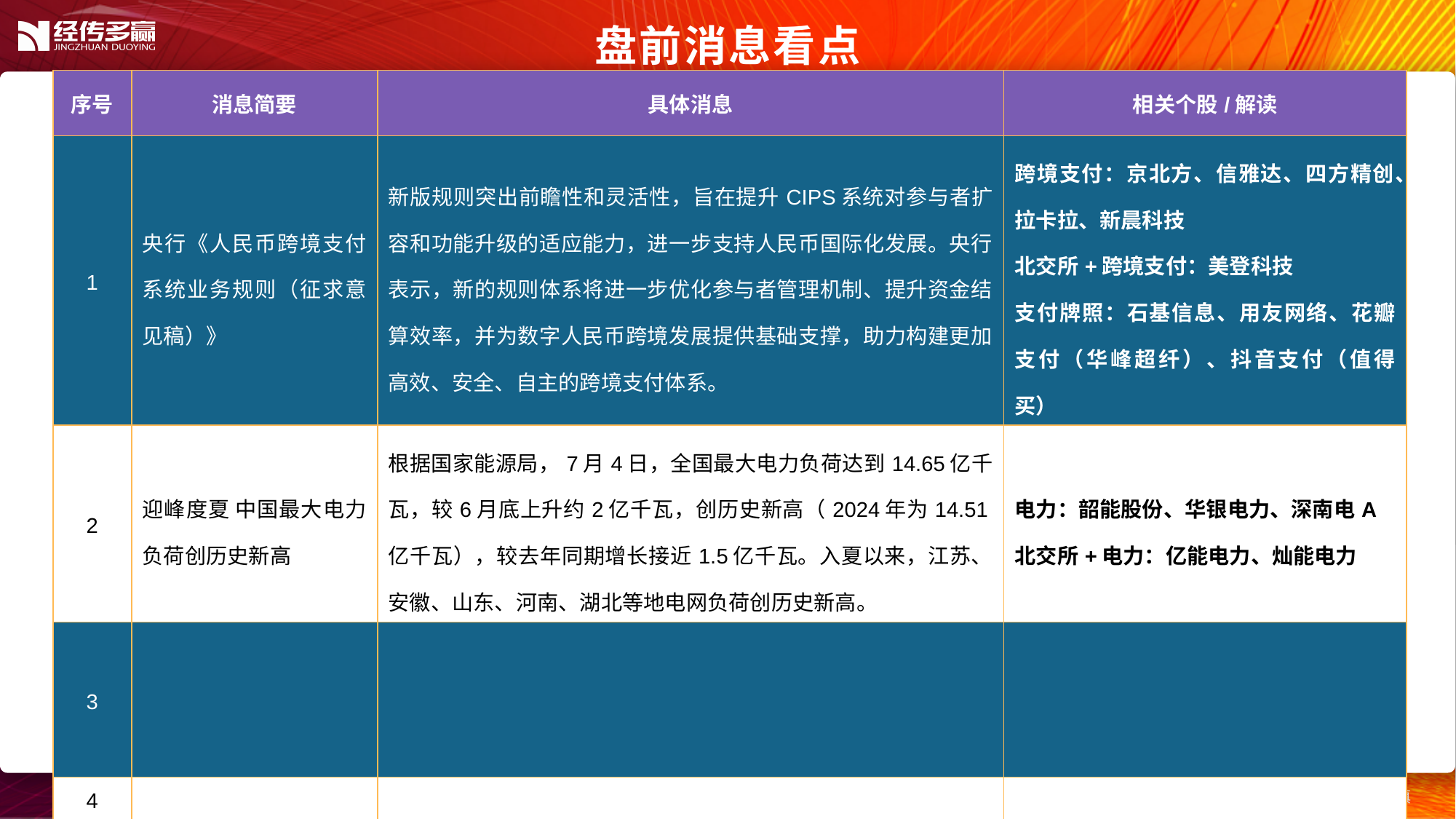

盘前消息看点
| 序号 | 消息简要 | 具体消息 | 相关个股/解读 |
| --- | --- | --- | --- |
| 1 | 央行《人民币跨境支付系统业务规则（征求意见稿）》 | 新版规则突出前瞻性和灵活性，旨在提升CIPS系统对参与者扩容和功能升级的适应能力，进一步支持人民币国际化发展。央行表示，新的规则体系将进一步优化参与者管理机制、提升资金结算效率，并为数字人民币跨境发展提供基础支撑，助力构建更加高效、安全、自主的跨境支付体系。 | 跨境支付：京北方、信雅达、四方精创、拉卡拉、新晨科技 北交所+跨境支付：美登科技 支付牌照：石基信息、用友网络、花瓣支付（华峰超纤）、抖音支付（值得买） |
| 2 | 迎峰度夏 中国最大电力负荷创历史新高 | 根据国家能源局，7月4日，全国最大电力负荷达到14.65亿千瓦，较6月底上升约2亿千瓦，创历史新高（2024年为14.51亿千瓦），较去年同期增长接近1.5亿千瓦。入夏以来，江苏、安徽、山东、河南、湖北等地电网负荷创历史新高。 | 电力：韶能股份、华银电力、深南电A 北交所+电力：亿能电力、灿能电力 |
| 3 |  |  |  |
| 4 |  |  |  |
| 5 |  |  |  |